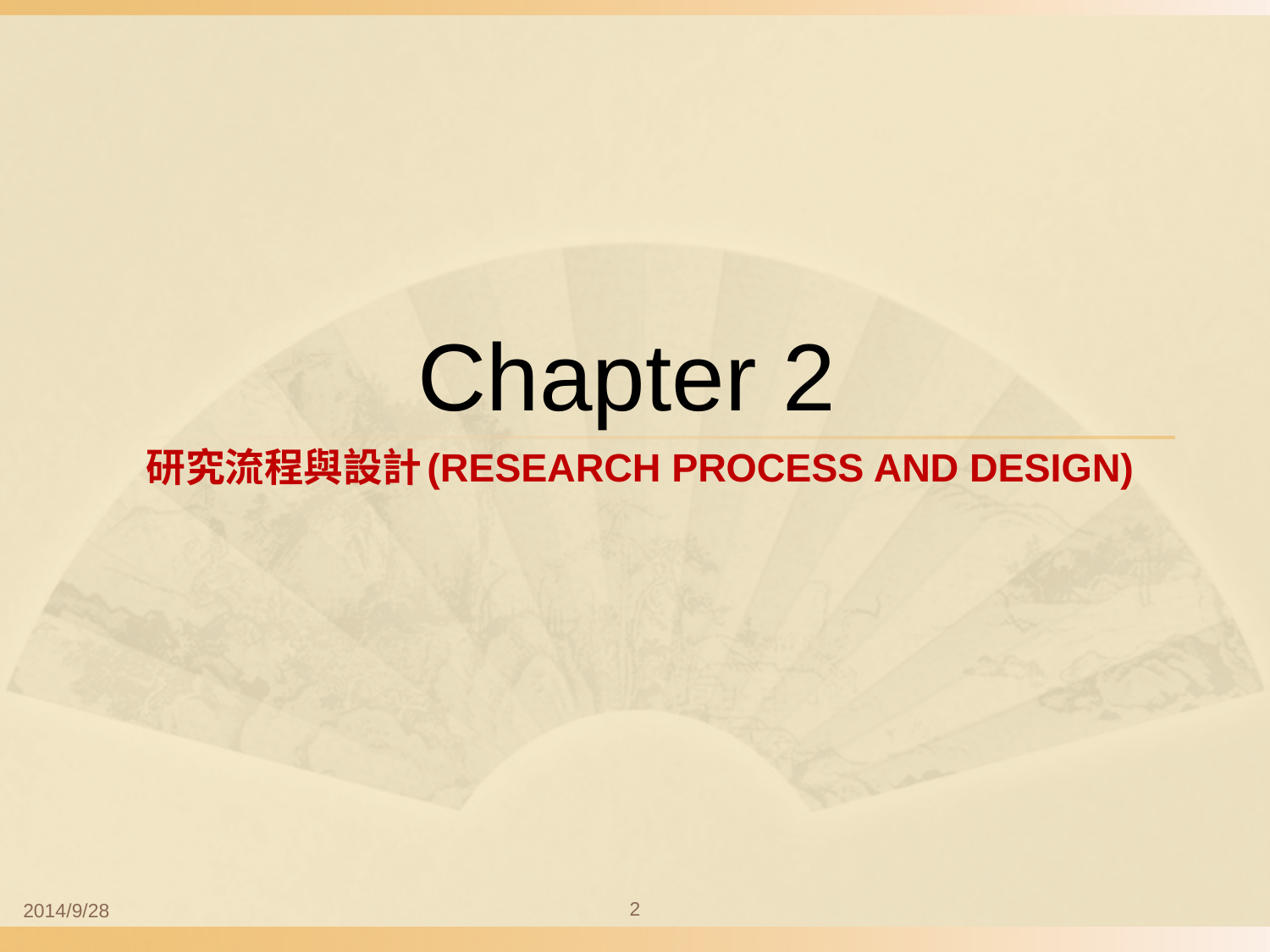

Chapter 2
# 研究流程與設計(ReSearch Process and Design)
2014/9/28
2